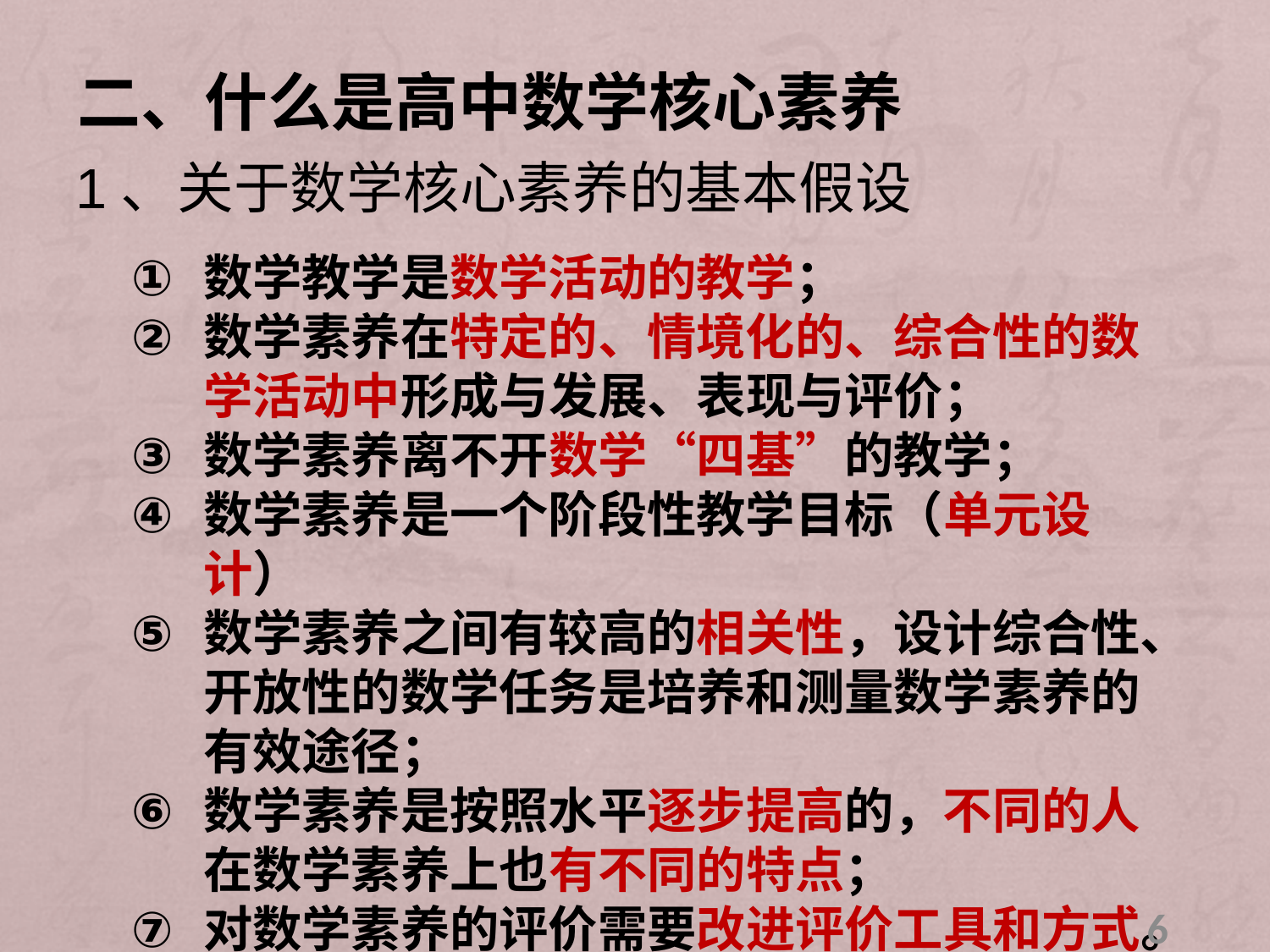

二、什么是高中数学核心素养
1、关于数学核心素养的基本假设

数学教学是数学活动的教学；
数学素养在特定的、情境化的、综合性的数学活动中形成与发展、表现与评价；
数学素养离不开数学“四基”的教学；
数学素养是一个阶段性教学目标（单元设计）
数学素养之间有较高的相关性，设计综合性、开放性的数学任务是培养和测量数学素养的有效途径；
数学素养是按照水平逐步提高的，不同的人在数学素养上也有不同的特点；
对数学素养的评价需要改进评价工具和方式。
6